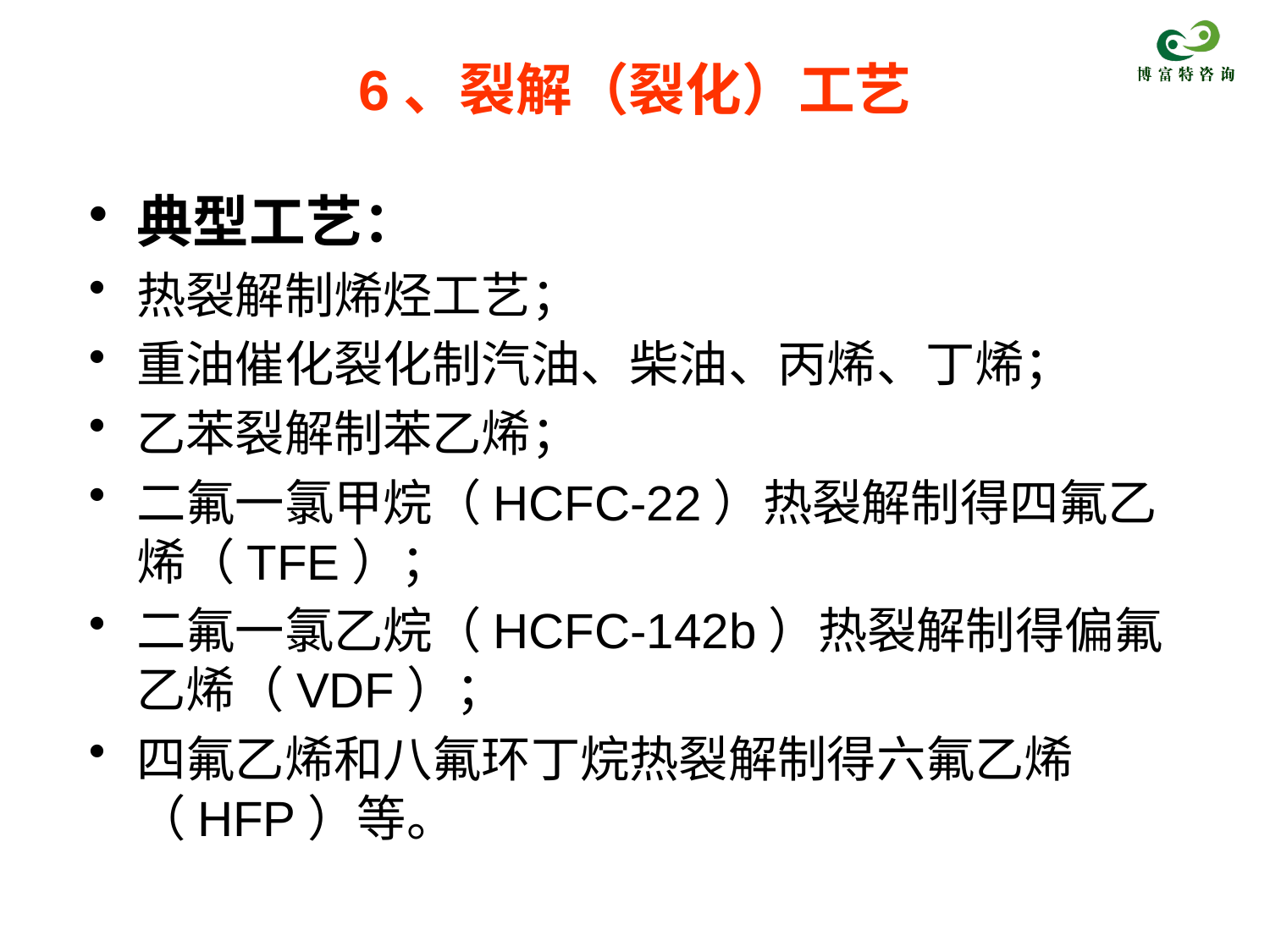

# 6、裂解（裂化）工艺
典型工艺：
热裂解制烯烃工艺；
重油催化裂化制汽油、柴油、丙烯、丁烯；
乙苯裂解制苯乙烯；
二氟一氯甲烷（HCFC-22）热裂解制得四氟乙烯（TFE）；
二氟一氯乙烷（HCFC-142b）热裂解制得偏氟乙烯（VDF）；
四氟乙烯和八氟环丁烷热裂解制得六氟乙烯（HFP）等。